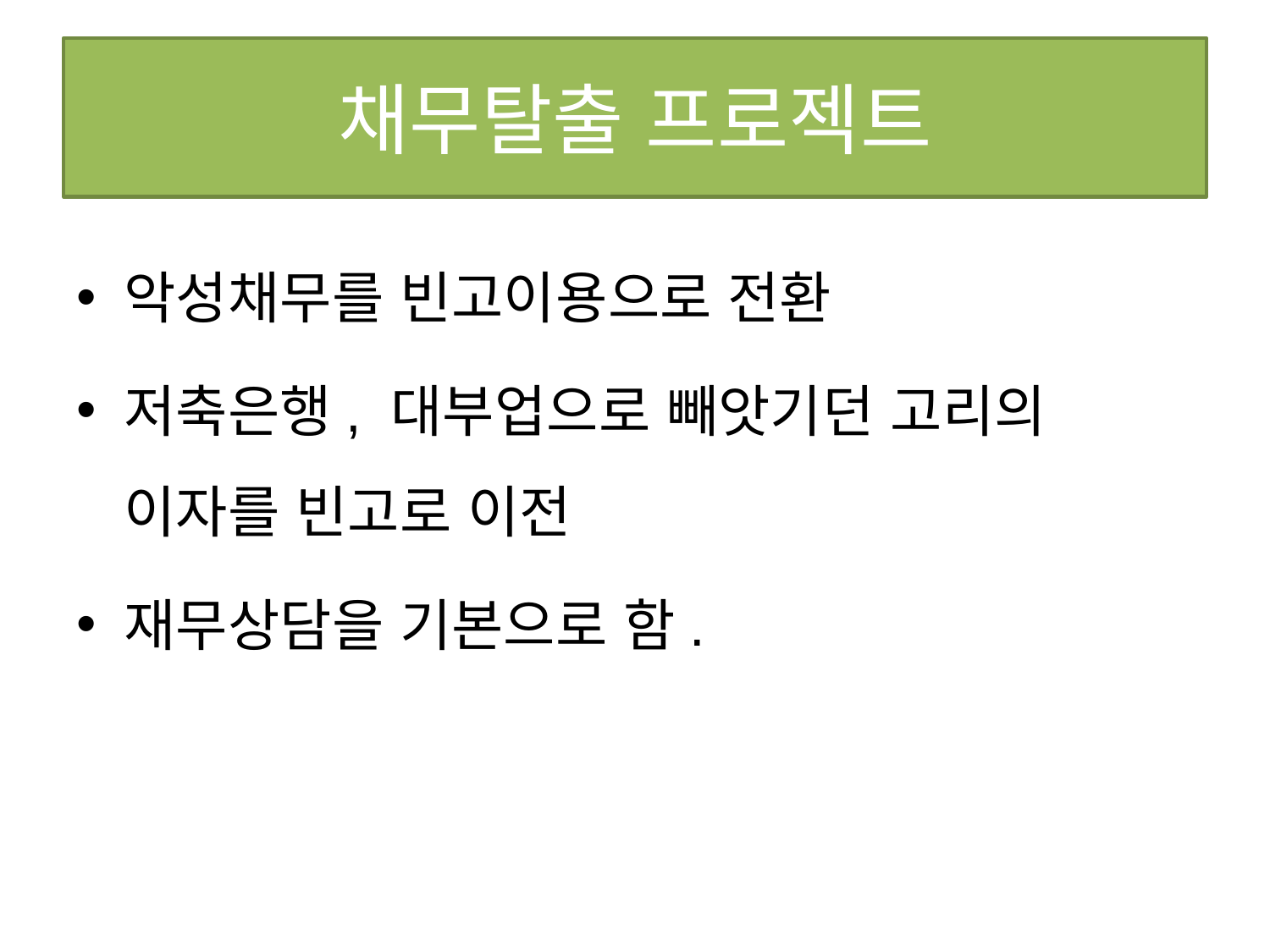

# 채무탈출 프로젝트
악성채무를 빈고이용으로 전환
저축은행, 대부업으로 빼앗기던 고리의 이자를 빈고로 이전
재무상담을 기본으로 함.